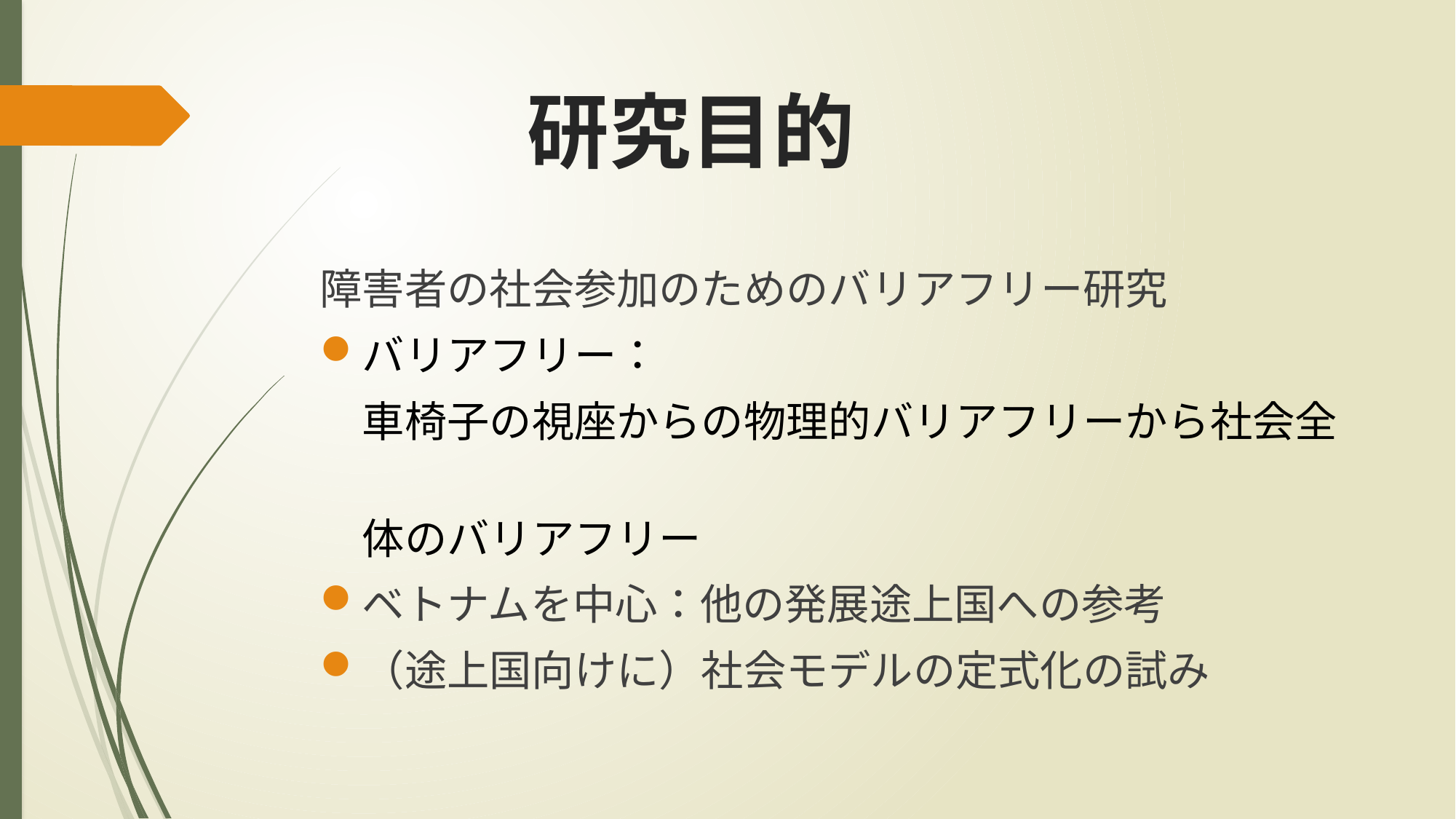

# 研究目的
障害者の社会参加のためのバリアフリー研究
バリアフリー：
　車椅子の視座からの物理的バリアフリーから社会全
　体のバリアフリー
ベトナムを中心：他の発展途上国への参考
（途上国向けに）社会モデルの定式化の試み